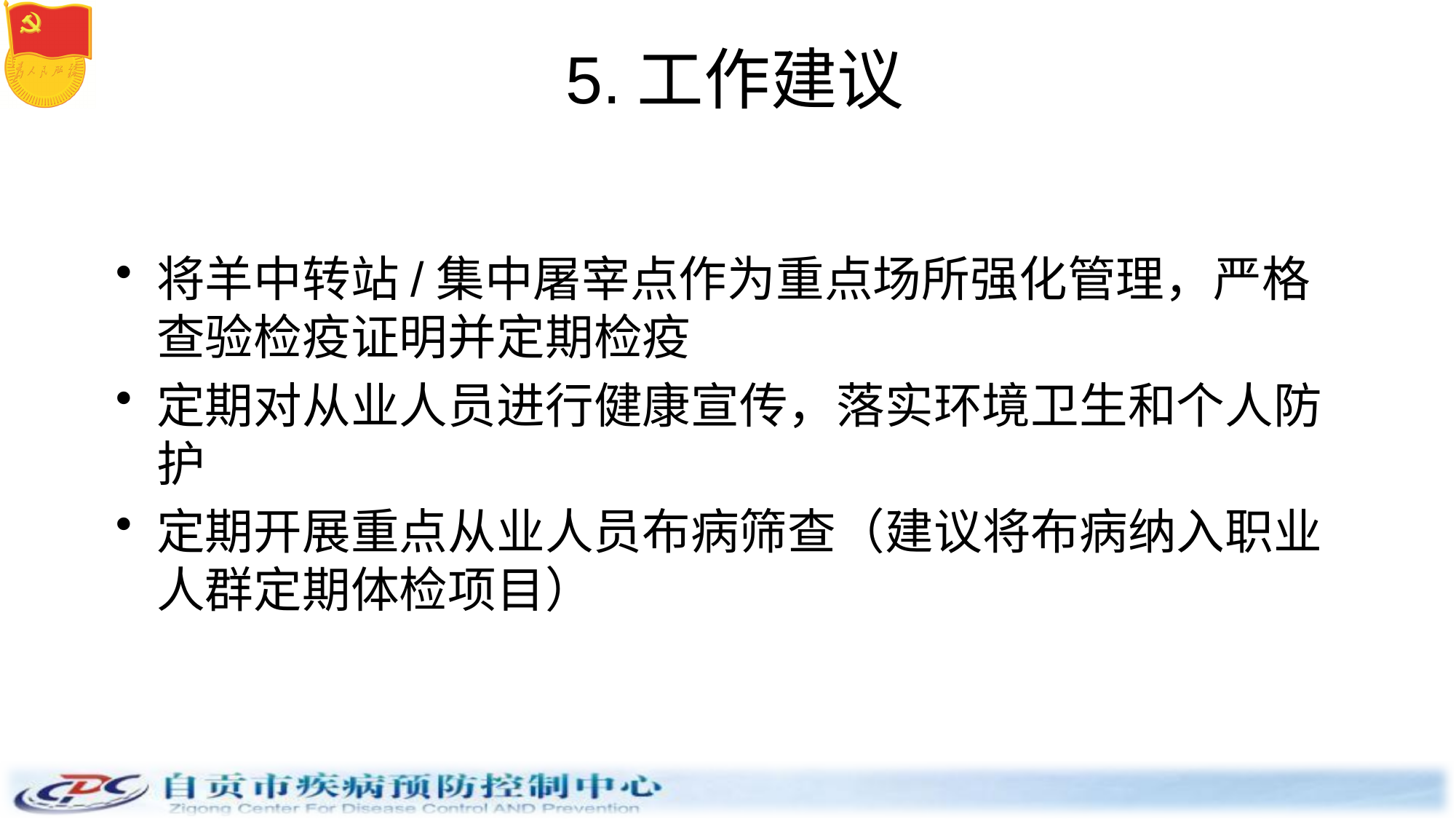

# 5.工作建议
将羊中转站/集中屠宰点作为重点场所强化管理，严格查验检疫证明并定期检疫
定期对从业人员进行健康宣传，落实环境卫生和个人防护
定期开展重点从业人员布病筛查（建议将布病纳入职业人群定期体检项目）